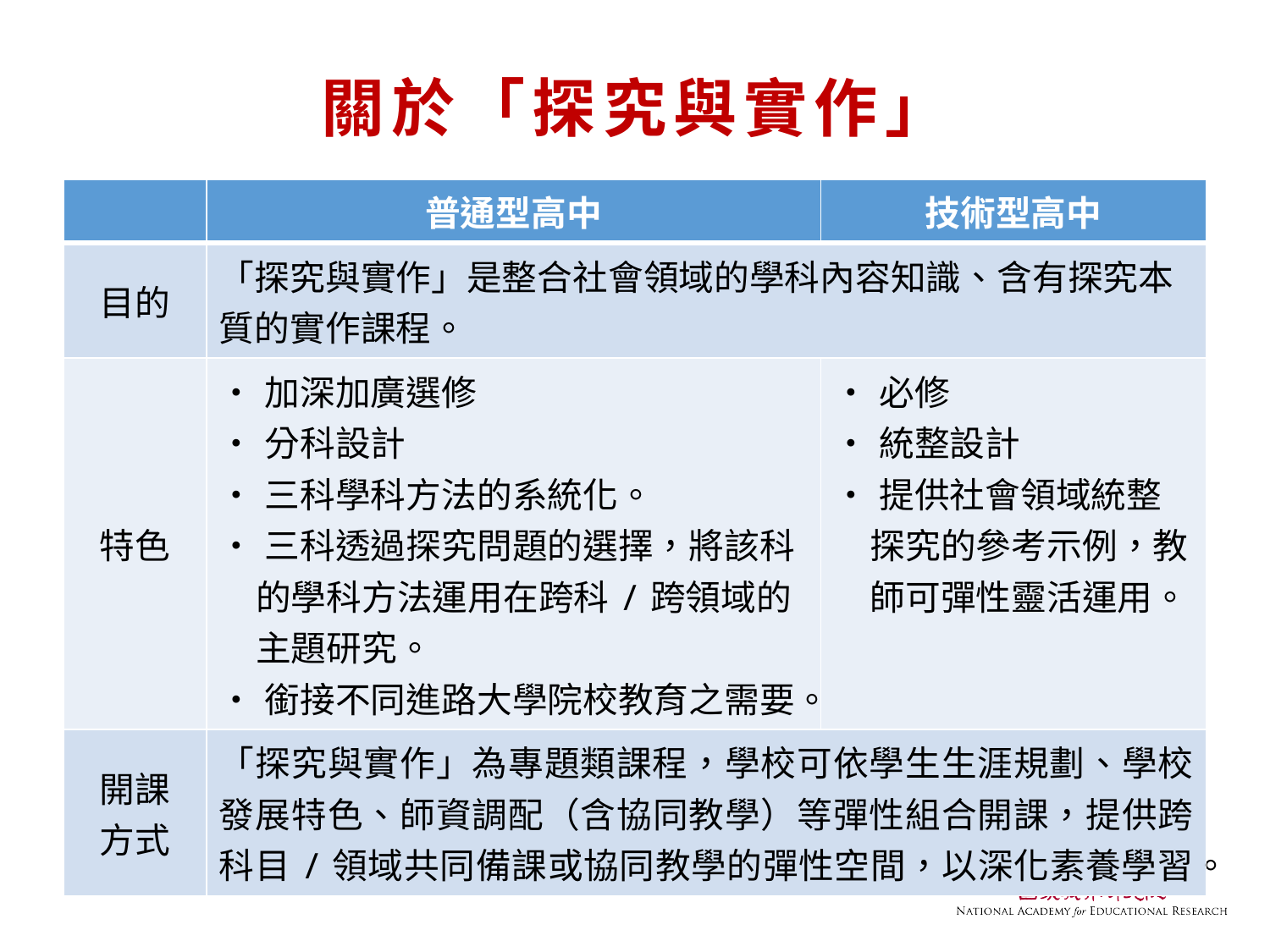

關於「探究與實作」
|  | 普通型高中 | 技術型高中 |
| --- | --- | --- |
| 目的 | 「探究與實作」是整合社會領域的學科內容知識、含有探究本質的實作課程。 |  |
| 特色 | ‧加深加廣選修 ‧分科設計 ‧三科學科方法的系統化。 ‧三科透過探究問題的選擇，將該科的學科方法運用在跨科/跨領域的主題研究。 ‧銜接不同進路大學院校教育之需要。 | ‧必修 ‧統整設計 ‧提供社會領域統整探究的參考示例，教師可彈性靈活運用。 |
| 開課 方式 | 「探究與實作」為專題類課程，學校可依學生生涯規劃、學校發展特色、師資調配（含協同教學）等彈性組合開課，提供跨科目/領域共同備課或協同教學的彈性空間，以深化素養學習。 |  |